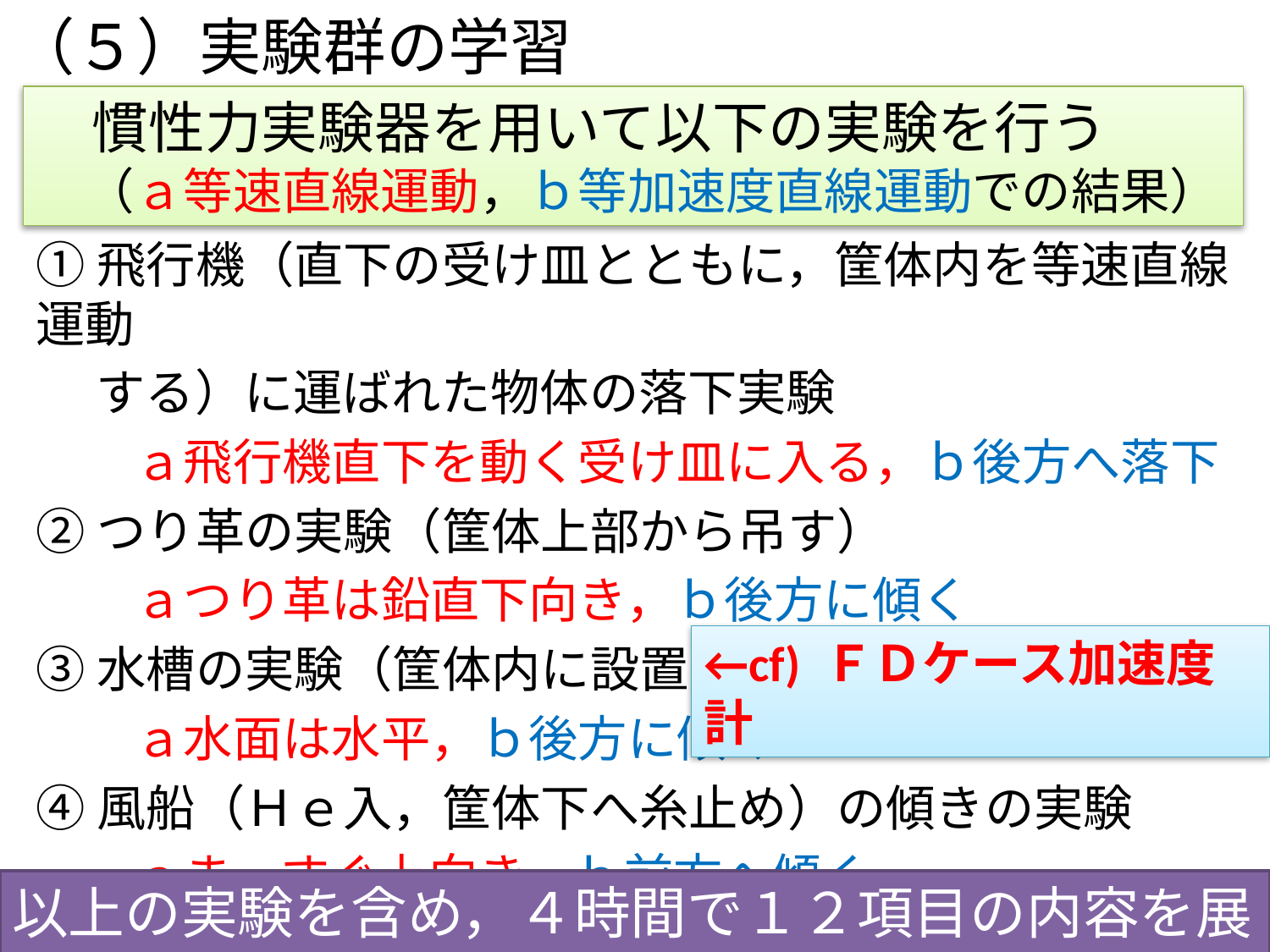

# （５）実験群の学習
　慣性力実験器を用いて以下の実験を行う
　（ａ等速直線運動，ｂ等加速度直線運動での結果）
①飛行機（直下の受け皿とともに，筐体内を等速直線運動
　 する）に運ばれた物体の落下実験
　　ａ飛行機直下を動く受け皿に入る，ｂ後方へ落下
②つり革の実験（筐体上部から吊す）
　　ａつり革は鉛直下向き，ｂ後方に傾く
③水槽の実験（筐体内に設置）
　　ａ水面は水平，ｂ後方に傾く
④風船（Ｈｅ入，筐体下へ糸止め）の傾きの実験
　　ａまっすぐ上向き，ｂ前方へ傾く
←cf) ＦＤケース加速度計
以上の実験を含め，４時間で１２項目の内容を展開